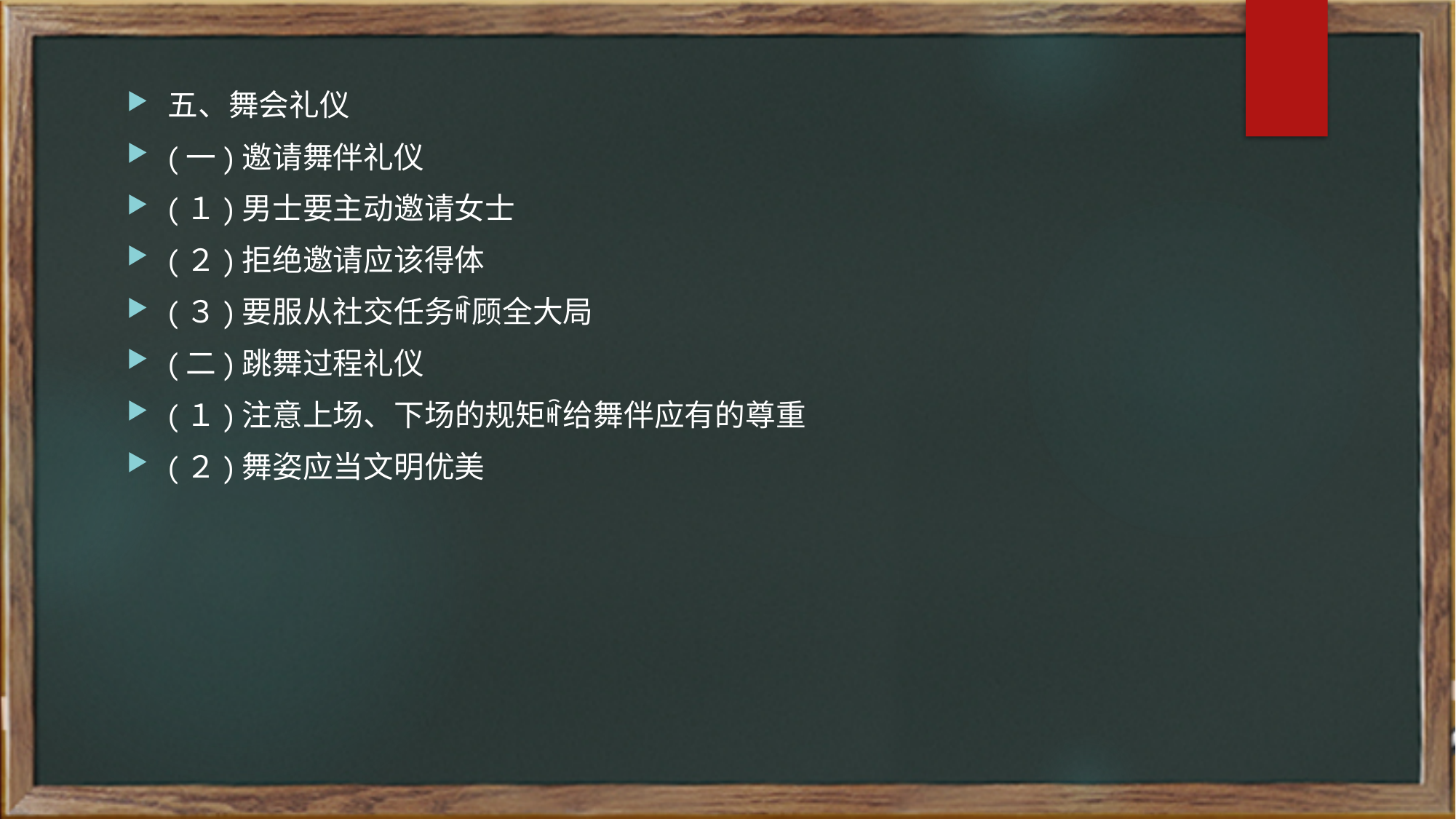

五、舞会礼仪
(一)邀请舞伴礼仪
(１)男士要主动邀请女士
(２)拒绝邀请应该得体
(３)要服从社交任务ꎬ顾全大局
(二)跳舞过程礼仪
(１)注意上场、下场的规矩ꎬ给舞伴应有的尊重
(２)舞姿应当文明优美